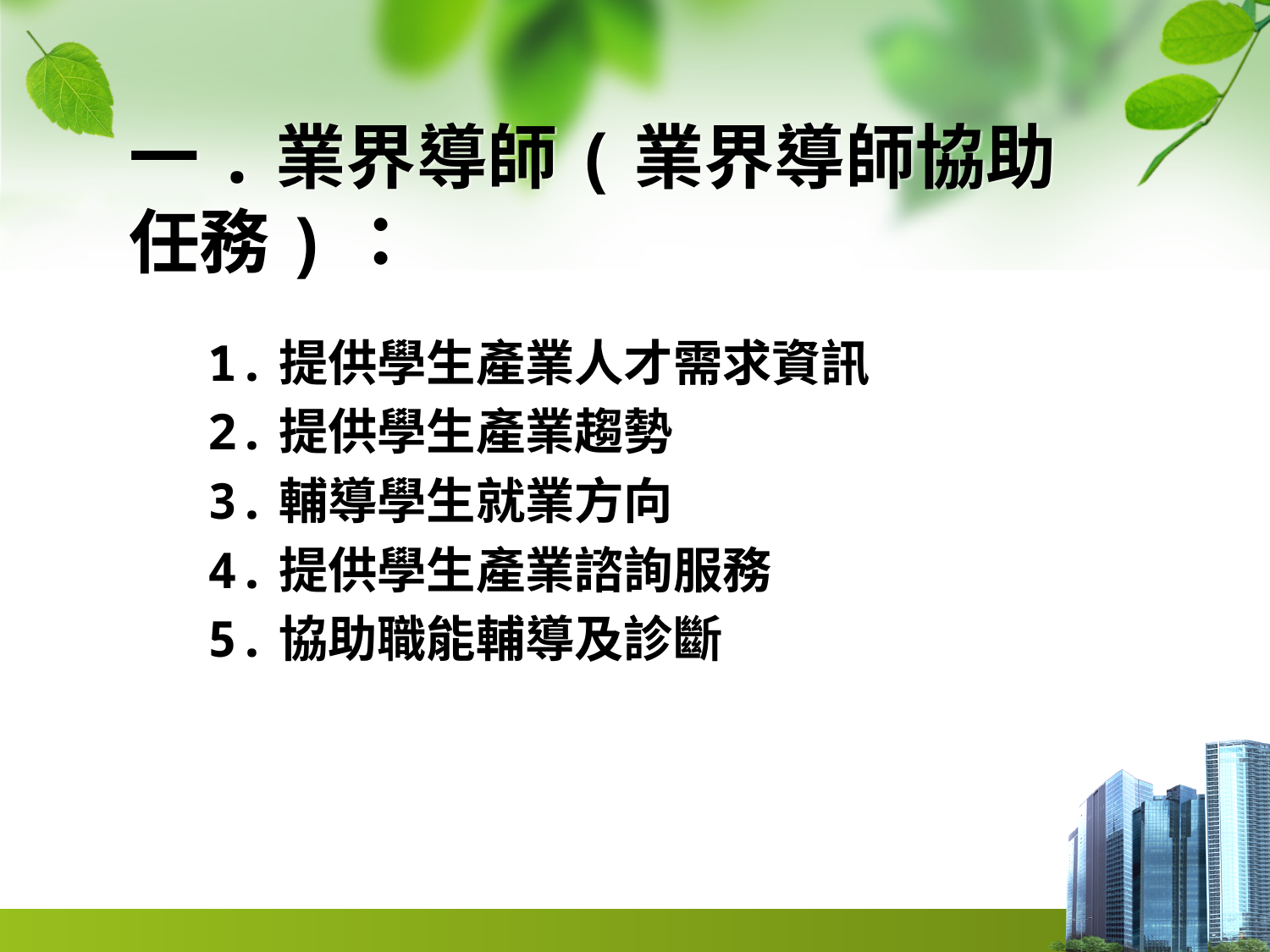

# 一.業界導師(業界導師協助任務)：

1.提供​學生產業人才需求​資訊
2.提供學生產業趨勢
3.輔導學生就業方向
4.提供學生產業諮詢服務
5.協助職能輔導及診斷